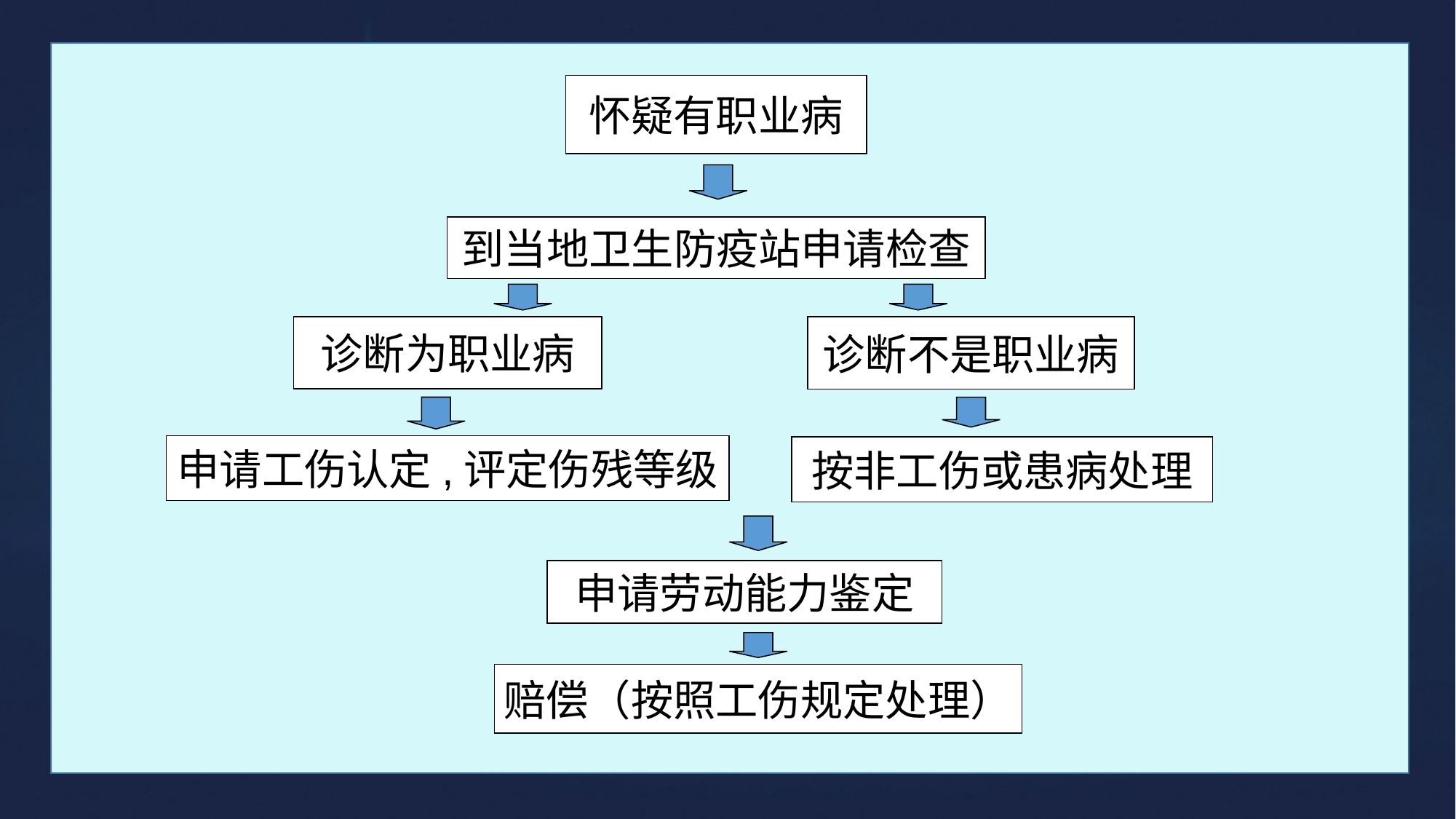

怀疑有职业病

到当地卫生防疫站申请检查

诊断为职业病
诊断不是职业病

申请工伤认定,评定伤残等级
按非工伤或患病处理

申请劳动能力鉴定

赔偿（按照工伤规定处理）